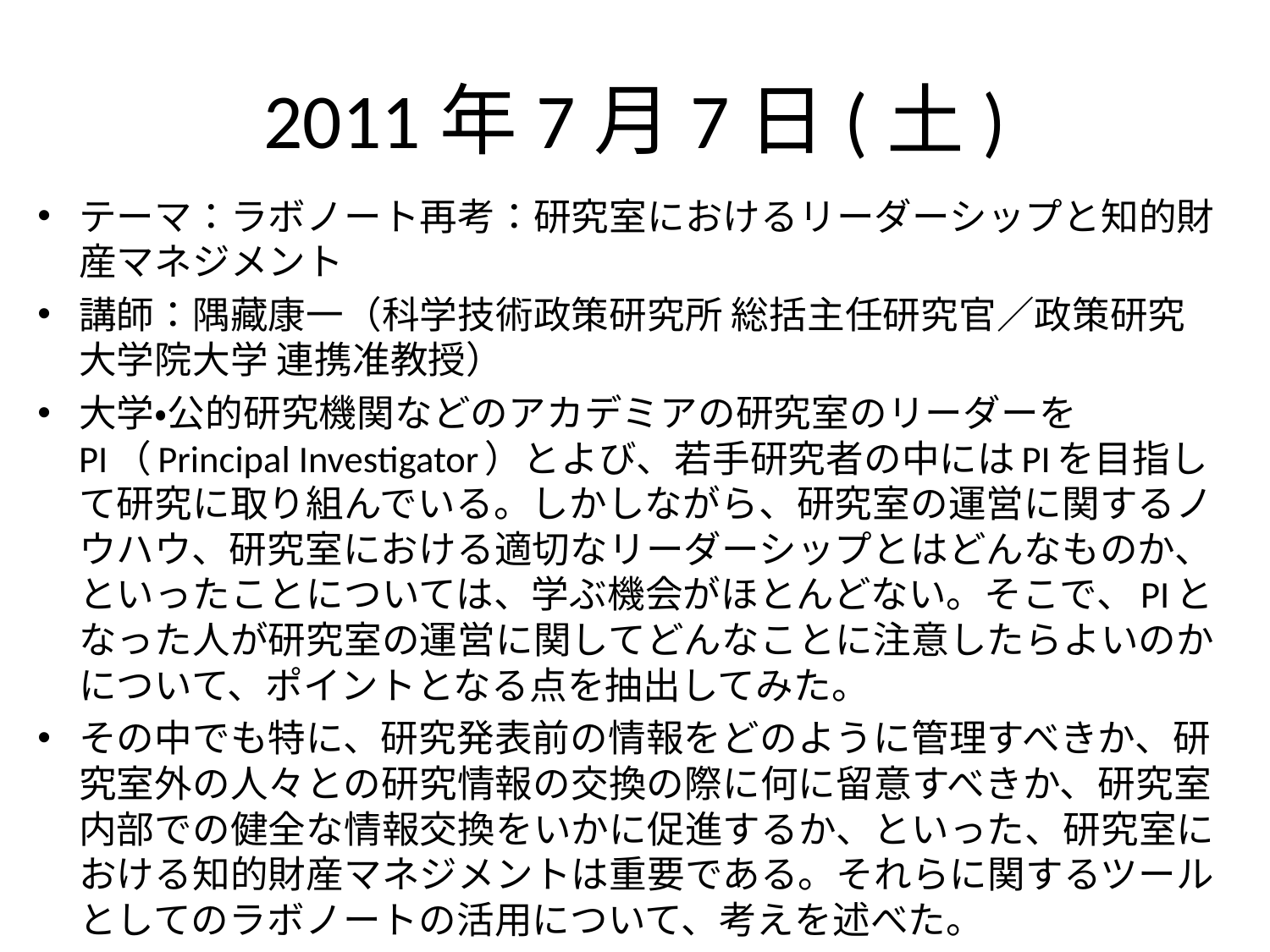

# 2011年7月7日(土)
テーマ：ラボノート再考：研究室におけるリーダーシップと知的財産マネジメント
講師：隅藏康一（科学技術政策研究所 総括主任研究官／政策研究大学院大学 連携准教授）
大学・公的研究機関などのアカデミアの研究室のリーダーをPI（Principal Investigator）とよび、若手研究者の中にはPIを目指して研究に取り組んでいる。しかしながら、研究室の運営に関するノウハウ、研究室における適切なリーダーシップとはどんなものか、といったことについては、学ぶ機会がほとんどない。そこで、PIとなった人が研究室の運営に関してどんなことに注意したらよいのかについて、ポイントとなる点を抽出してみた。
その中でも特に、研究発表前の情報をどのように管理すべきか、研究室外の人々との研究情報の交換の際に何に留意すべきか、研究室内部での健全な情報交換をいかに促進するか、といった、研究室における知的財産マネジメントは重要である。それらに関するツールとしてのラボノートの活用について、考えを述べた。